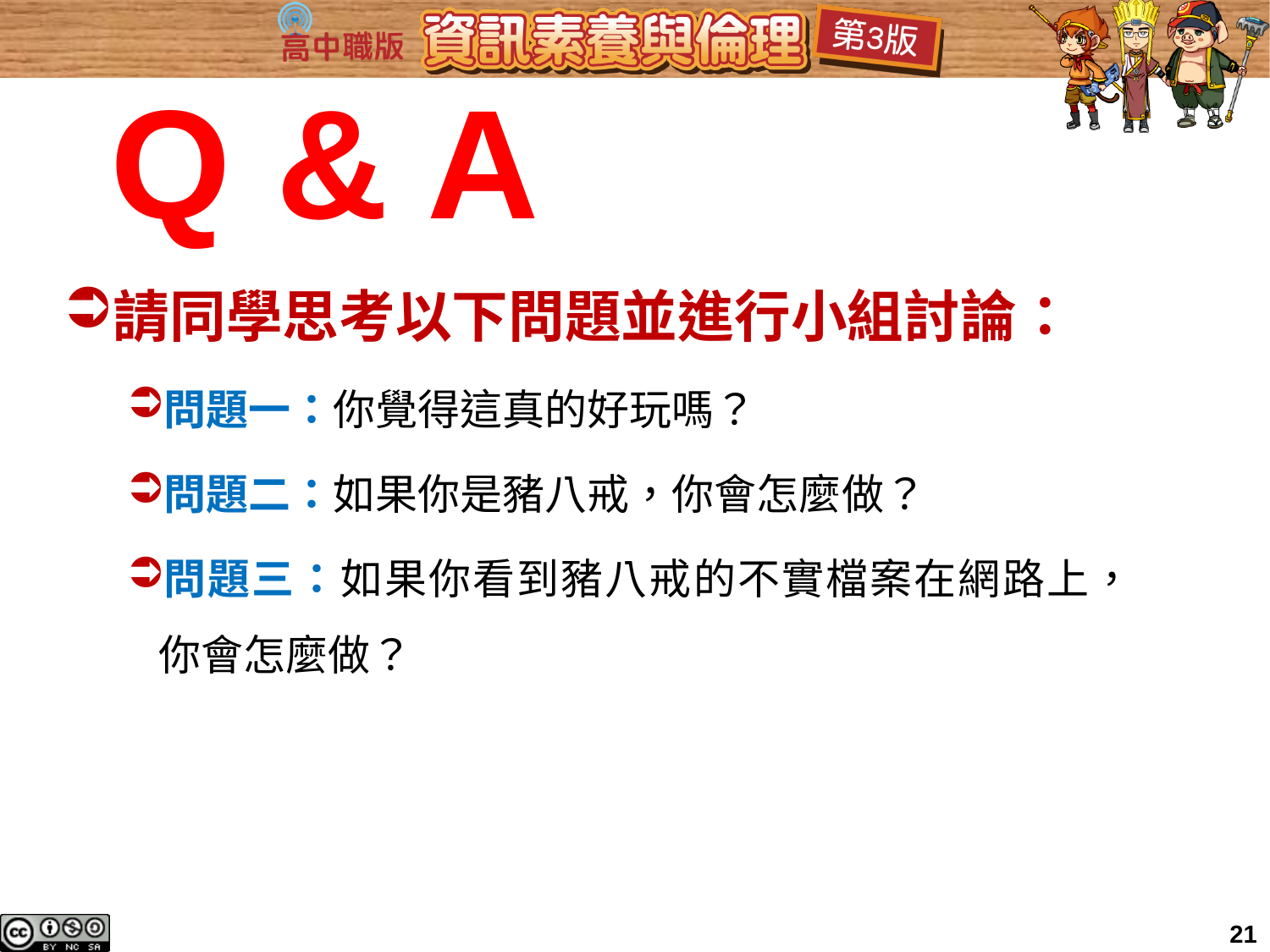

Q & A
請同學思考以下問題並進行小組討論：
問題一：你覺得這真的好玩嗎？
問題二：如果你是豬八戒，你會怎麼做？
問題三：如果你看到豬八戒的不實檔案在網路上，你會怎麼做？
21